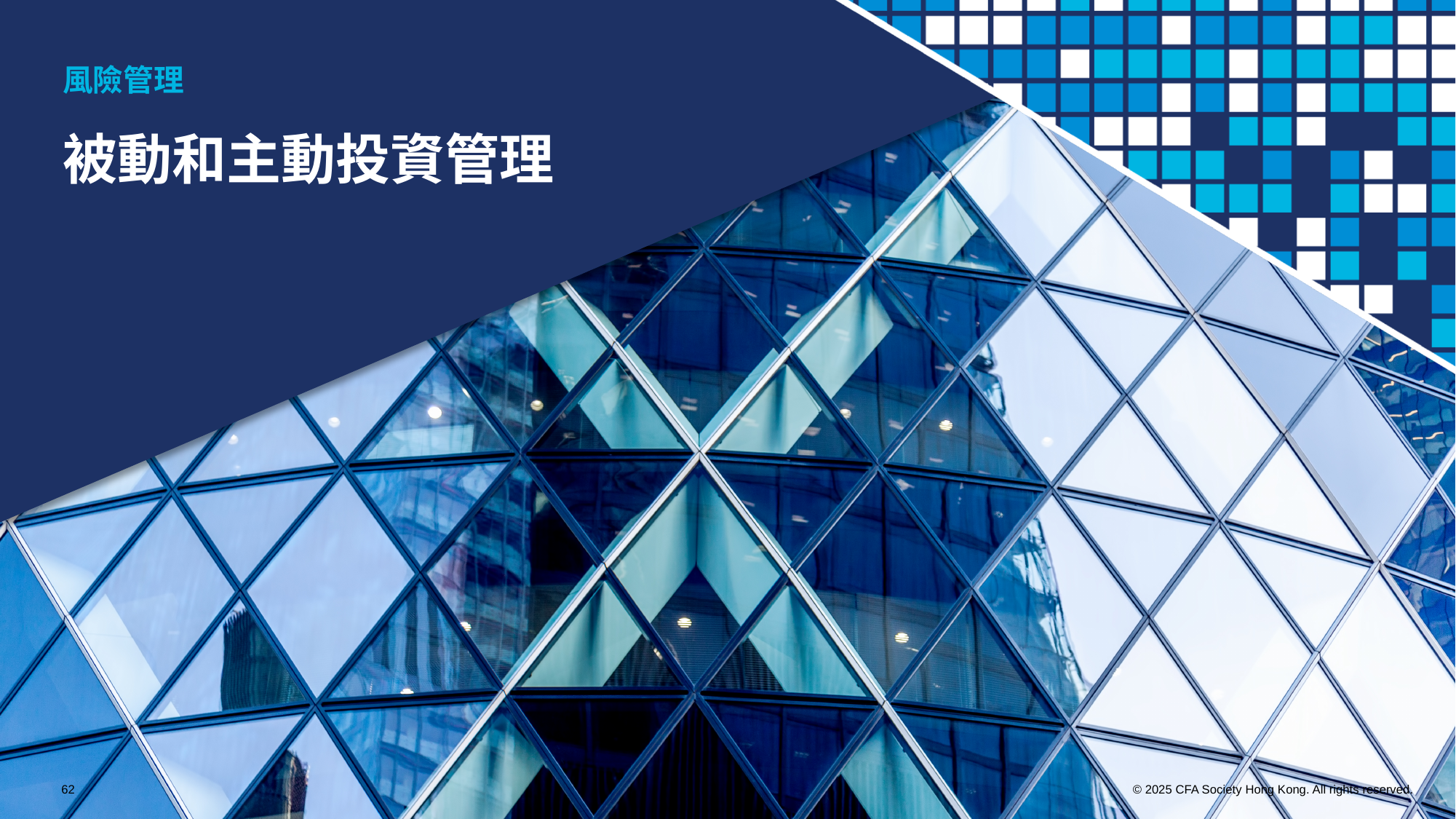

風險管理
被動和主動投資管理
62
© 2025 CFA Society Hong Kong. All rights reserved.